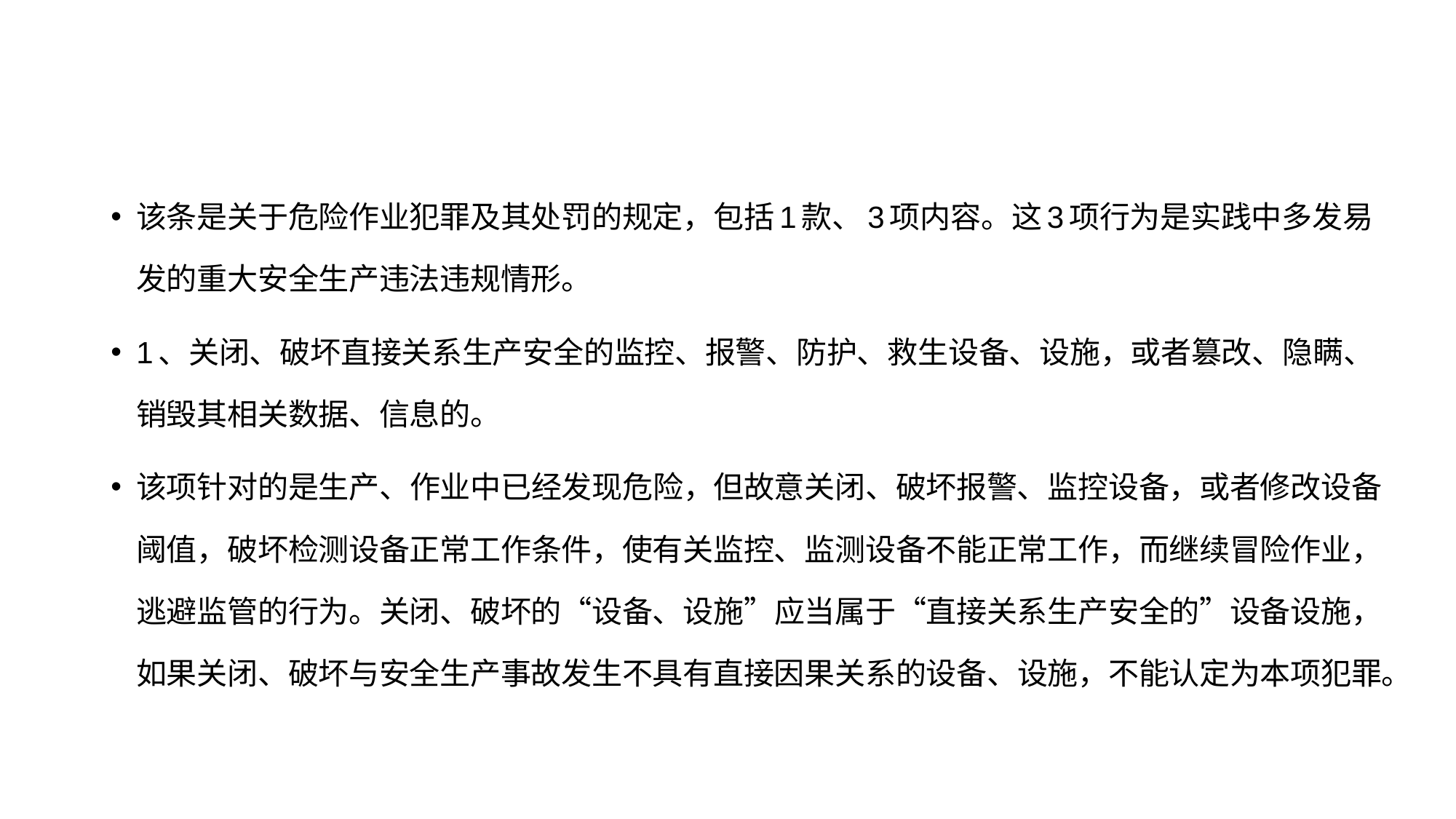

#
该条是关于危险作业犯罪及其处罚的规定，包括1款、3项内容。这3项行为是实践中多发易发的重大安全生产违法违规情形。
1、关闭、破坏直接关系生产安全的监控、报警、防护、救生设备、设施，或者篡改、隐瞒、销毁其相关数据、信息的。
该项针对的是生产、作业中已经发现危险，但故意关闭、破坏报警、监控设备，或者修改设备阈值，破坏检测设备正常工作条件，使有关监控、监测设备不能正常工作，而继续冒险作业，逃避监管的行为。关闭、破坏的“设备、设施”应当属于“直接关系生产安全的”设备设施，如果关闭、破坏与安全生产事故发生不具有直接因果关系的设备、设施，不能认定为本项犯罪。